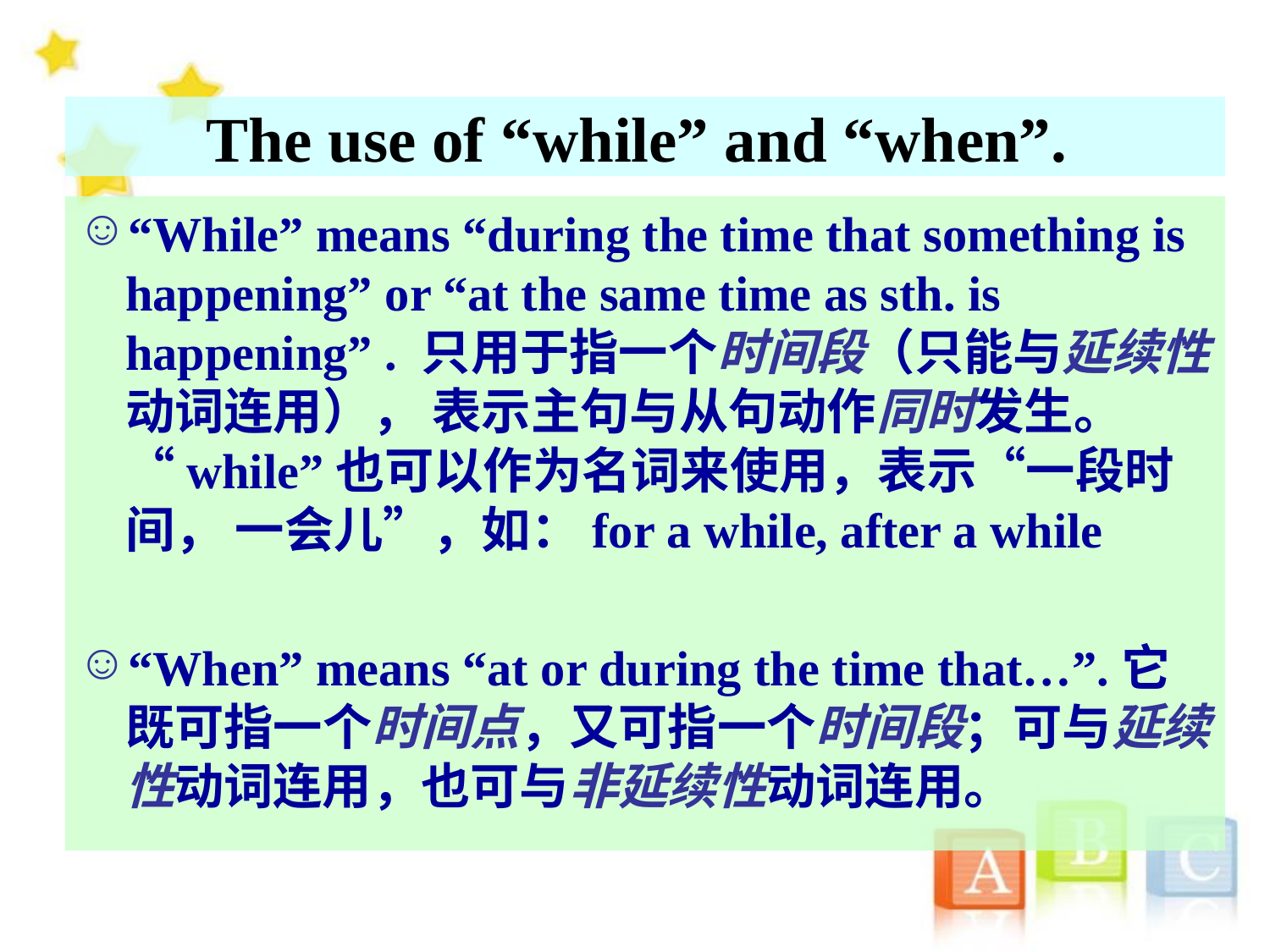

# The use of “while” and “when”.
“While” means “during the time that something is happening” or “at the same time as sth. is happening” . 只用于指一个时间段（只能与延续性动词连用）， 表示主句与从句动作同时发生。“while”也可以作为名词来使用，表示“一段时间， 一会儿”，如：for a while, after a while

“When” means “at or during the time that…”.它既可指一个时间点，又可指一个时间段；可与延续性动词连用，也可与非延续性动词连用。